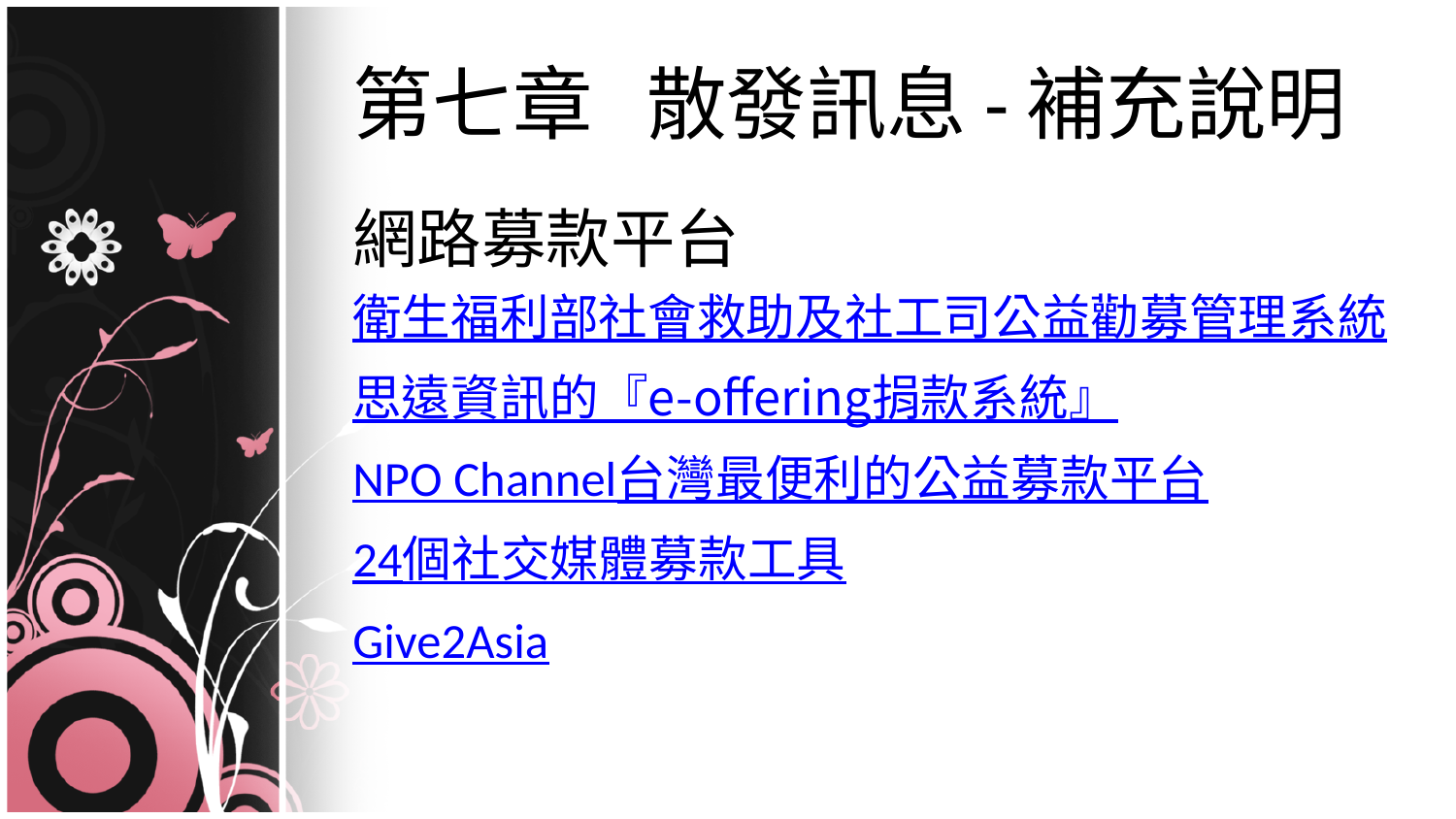

# 第七章   散發訊息-補充說明
網路募款平台
衛生福利部社會救助及社工司公益勸募管理系統
思遠資訊的『e-offering捐款系統』
NPO Channel台灣最便利的公益募款平台
24個社交媒體募款工具
Give2Asia